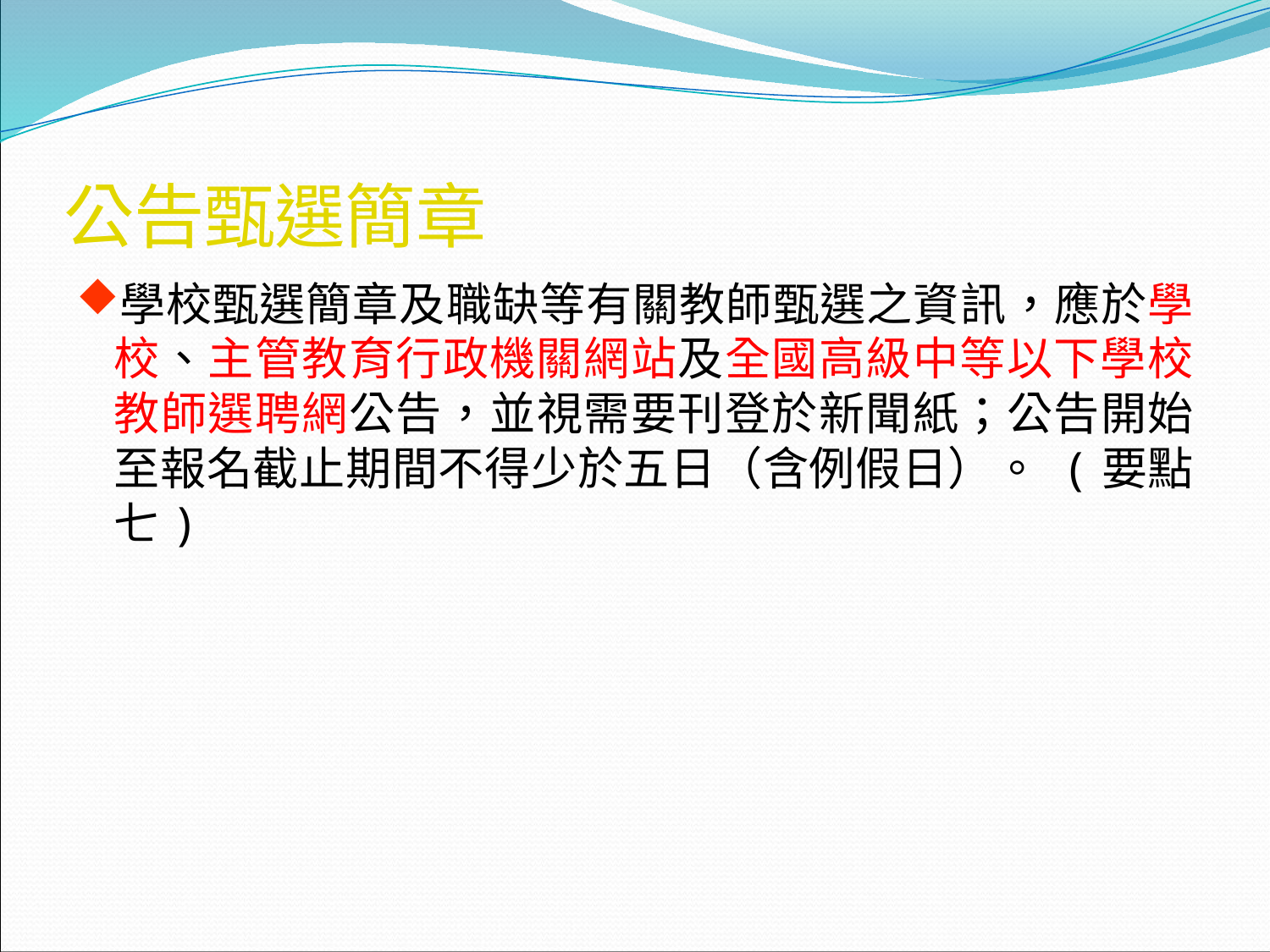

# 公告甄選簡章
學校甄選簡章及職缺等有關教師甄選之資訊，應於學校、主管教育行政機關網站及全國高級中等以下學校教師選聘網公告，並視需要刊登於新聞紙；公告開始至報名截止期間不得少於五日（含例假日）。 (要點七)